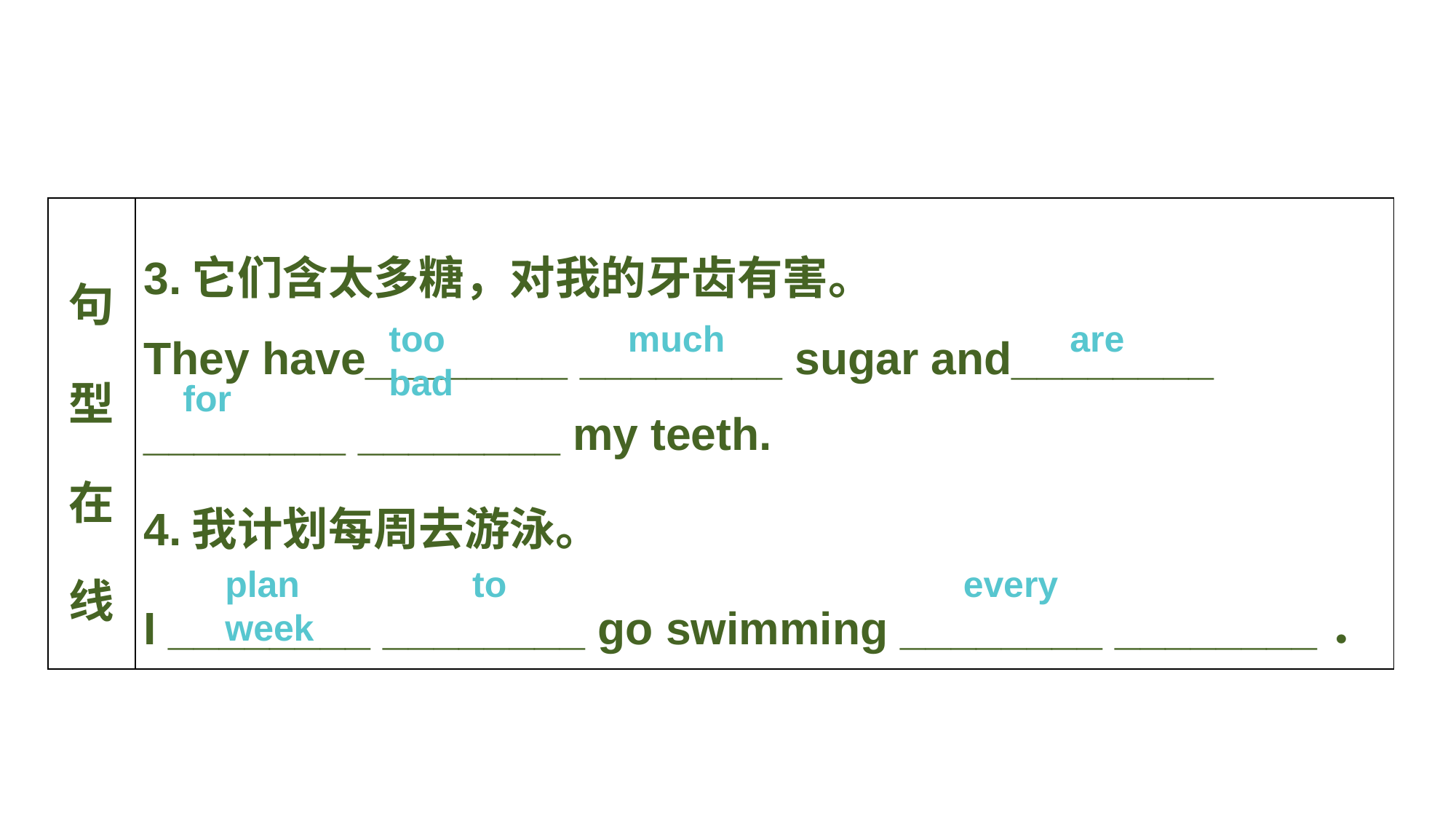

| 句型在线 | 3.它们含太多糖，对我的牙齿有害。 They have\_\_\_\_\_\_\_\_ \_\_\_\_\_\_\_\_ sugar and\_\_\_\_\_\_\_\_ \_\_\_\_\_\_\_\_ \_\_\_\_\_\_\_\_ my teeth. 4.我计划每周去游泳。 I \_\_\_\_\_\_\_\_ \_\_\_\_\_\_\_\_ go swimming \_\_\_\_\_\_\_\_ \_\_\_\_\_\_\_\_． |
| --- | --- |
too                  much                                  are                bad

for
plan                 to                                             every          week